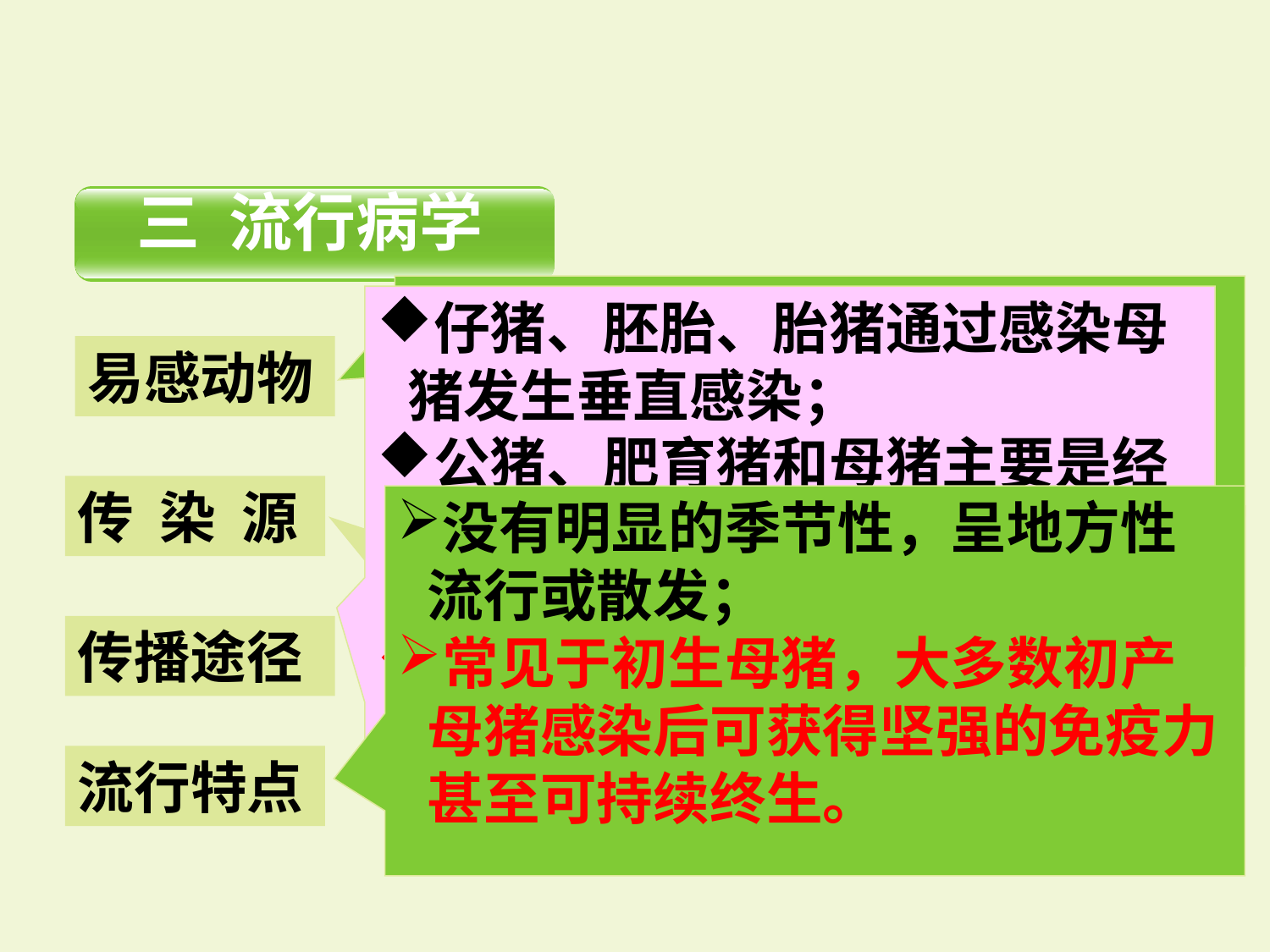

三  流行病学

猪。不分年龄、性别和品种都可感染。后备母猪比经产母猪易感染。

仔猪、胚胎、胎猪通过感染母猪发生垂直感染；
公猪、肥育猪和母猪主要是经污染的饲料、环境经呼吸道、生殖道或消化道感染；
初产母猪的感染多数是经与带毒公猪配种时发生的。
易感动物
传  染  源
没有明显的季节性，呈地方性流行或散发；
常见于初生母猪，大多数初产母猪感染后可获得坚强的免疫力甚至可持续终生。
主要来自感染细小病毒的母猪和带毒的公猪。
二
传播途径
流行特点